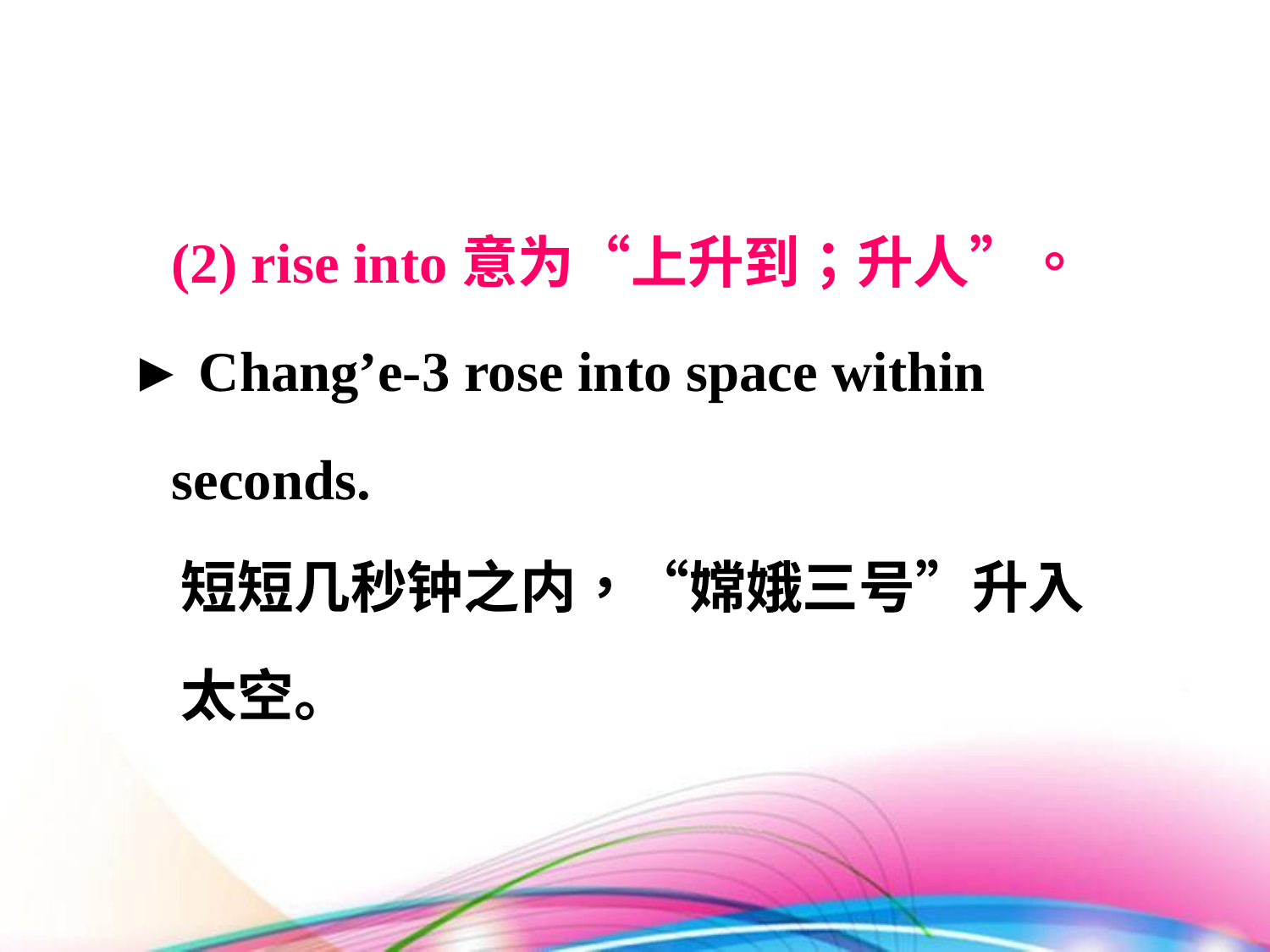

(2) rise into意为“上升到；升人”。
► Chang’e-3 rose into space within
   seconds.
   短短几秒钟之内，“嫦娥三号”升入
   太空。